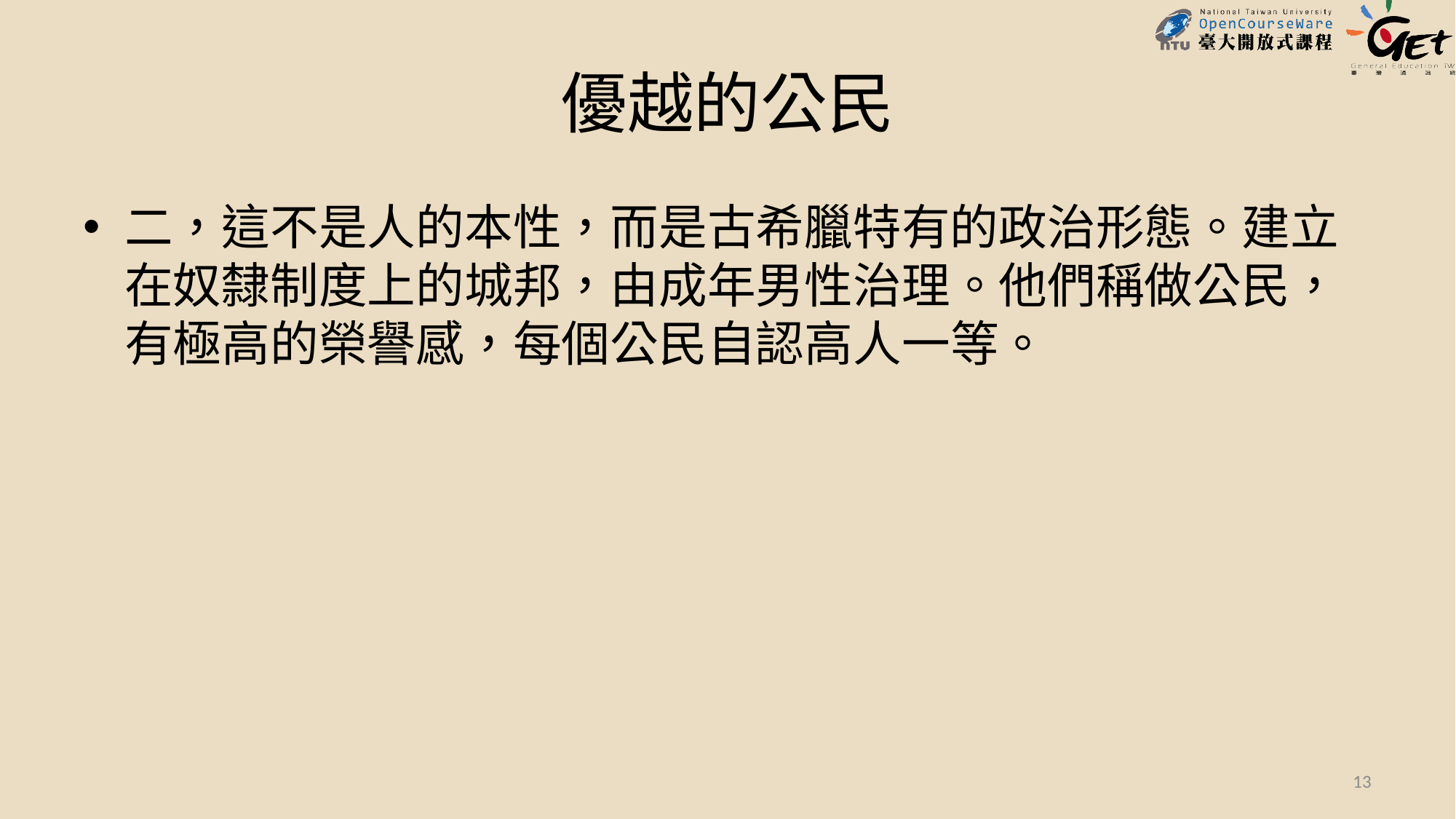

# 優越的公民
二，這不是人的本性，而是古希臘特有的政治形態。建立在奴隸制度上的城邦，由成年男性治理。他們稱做公民，有極高的榮譽感，每個公民自認高人一等。
13